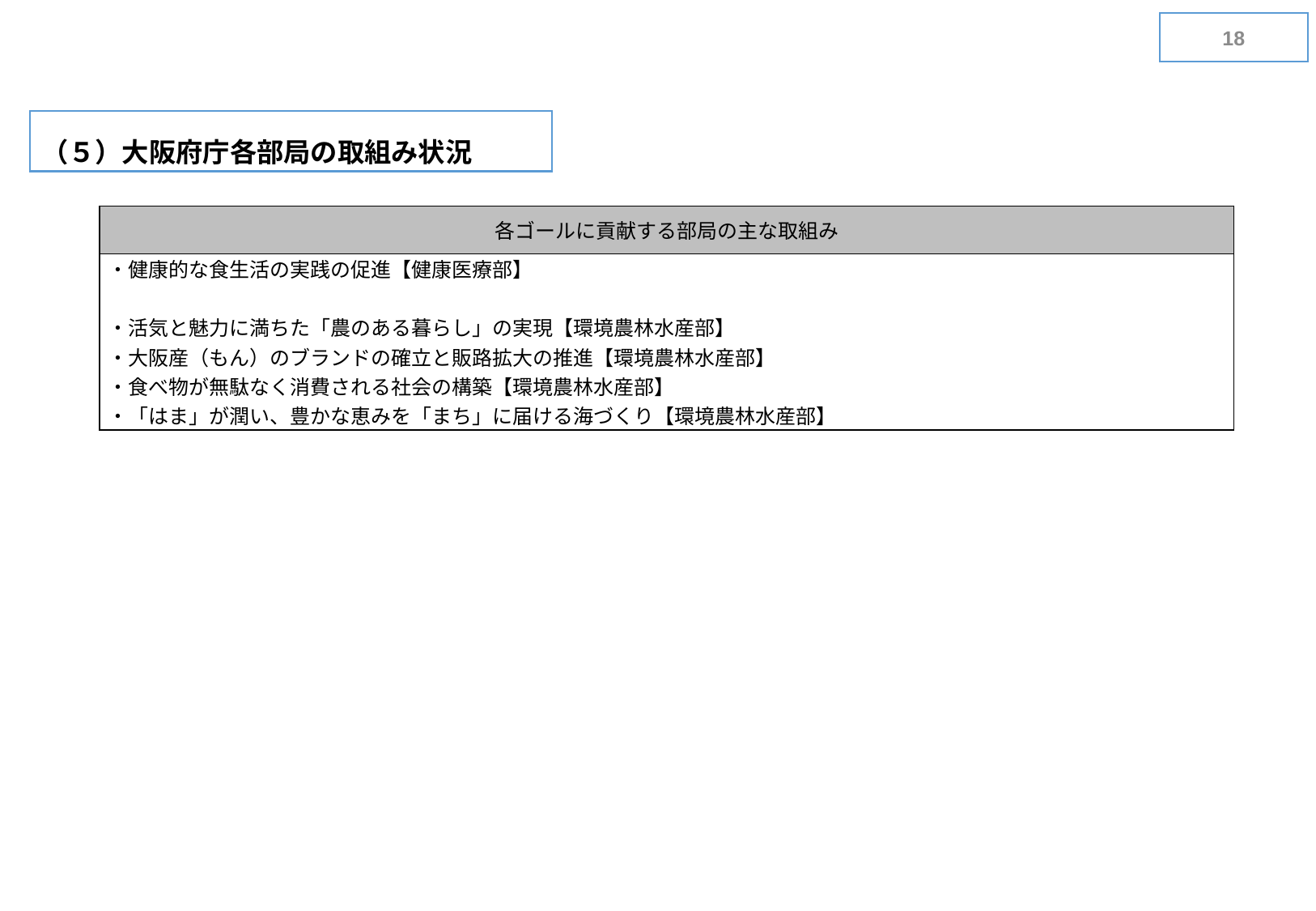

18
（５）大阪府庁各部局の取組み状況
| 各ゴールに貢献する部局の主な取組み |
| --- |
| ・健康的な食生活の実践の促進【健康医療部】 ・活気と魅力に満ちた「農のある暮らし」の実現【環境農林水産部】 ・大阪産（もん）のブランドの確立と販路拡大の推進【環境農林水産部】 ・食べ物が無駄なく消費される社会の構築【環境農林水産部】 ・「はま」が潤い、豊かな恵みを「まち」に届ける海づくり【環境農林水産部】 |